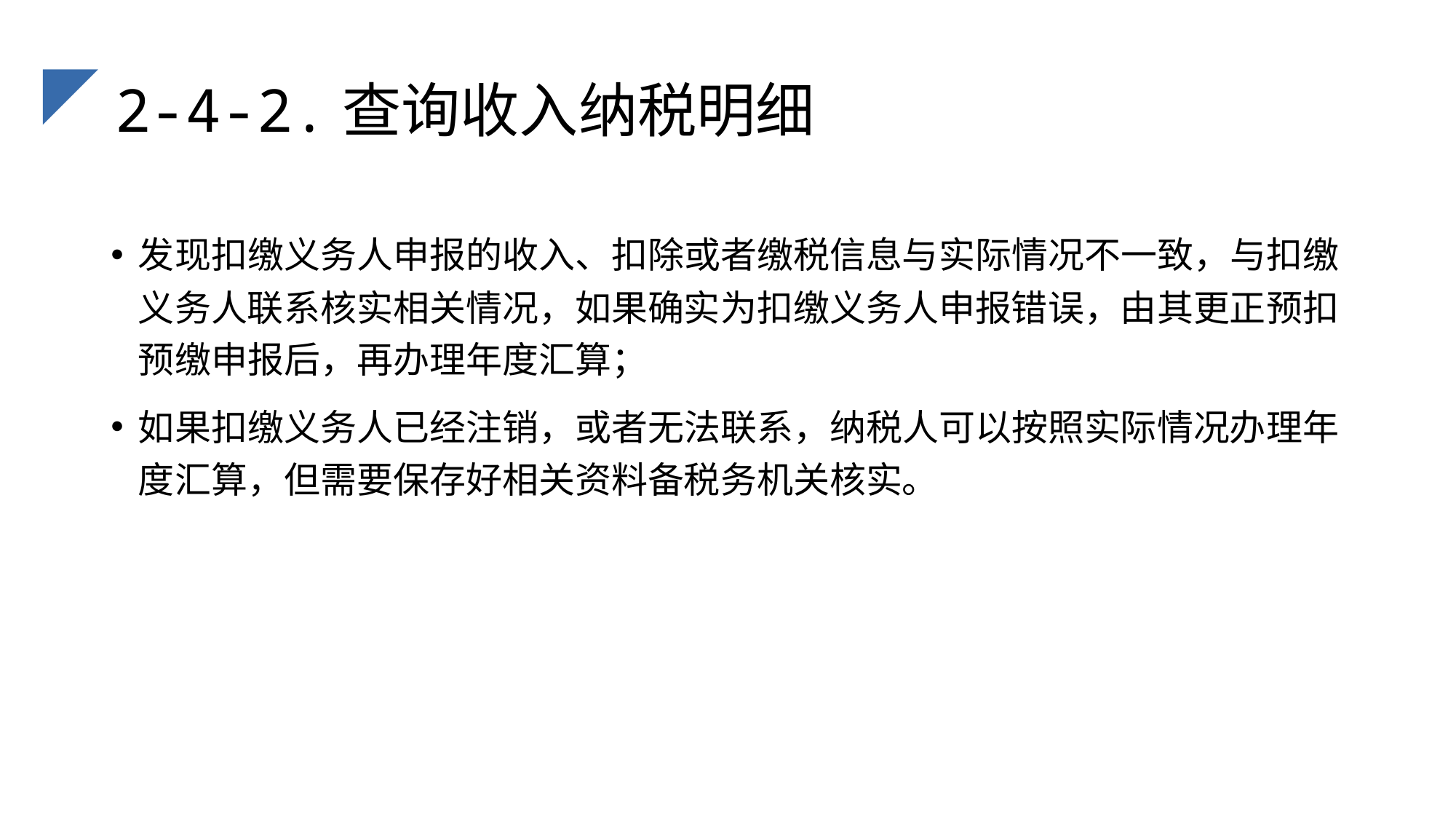

# 2-4-2.查询收入纳税明细
发现扣缴义务人申报的收入、扣除或者缴税信息与实际情况不一致，与扣缴义务人联系核实相关情况，如果确实为扣缴义务人申报错误，由其更正预扣预缴申报后，再办理年度汇算；
如果扣缴义务人已经注销，或者无法联系，纳税人可以按照实际情况办理年度汇算，但需要保存好相关资料备税务机关核实。